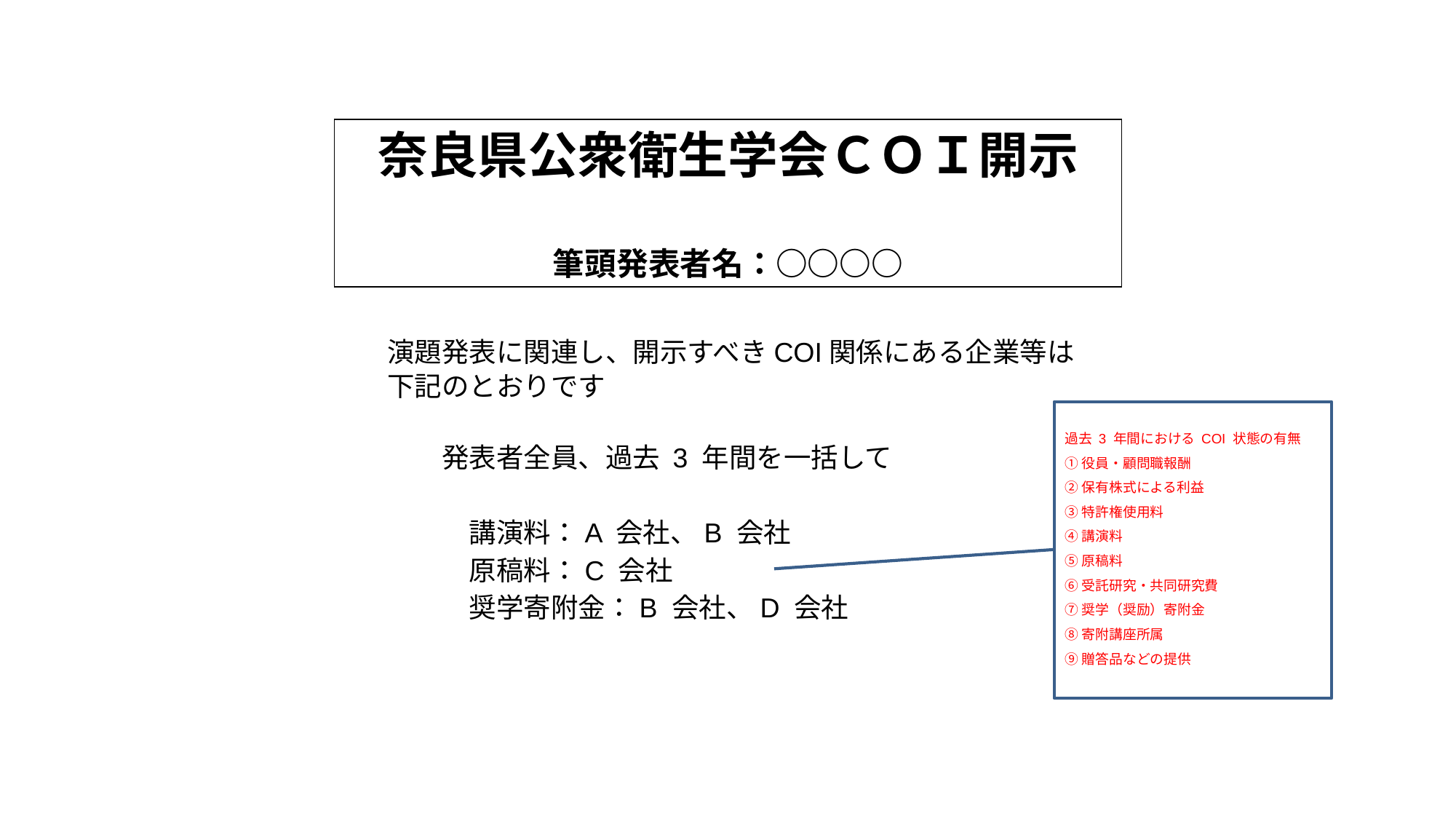

奈良県公衆衛生学会ＣＯＩ開示

筆頭発表者名：○○○○
演題発表に関連し、開示すべきCOI関係にある企業等は
下記のとおりです

　　発表者全員、過去 3 年間を一括して

　　　講演料：A 会社、B 会社
　　　原稿料：C 会社
　　　奨学寄附金：B 会社、D 会社
過去 3 年間における COI 状態の有無
①役員・顧問職報酬
②保有株式による利益
③特許権使用料
④講演料
⑤原稿料
⑥受託研究・共同研究費
⑦奨学（奨励）寄附金
⑧寄附講座所属
⑨贈答品などの提供